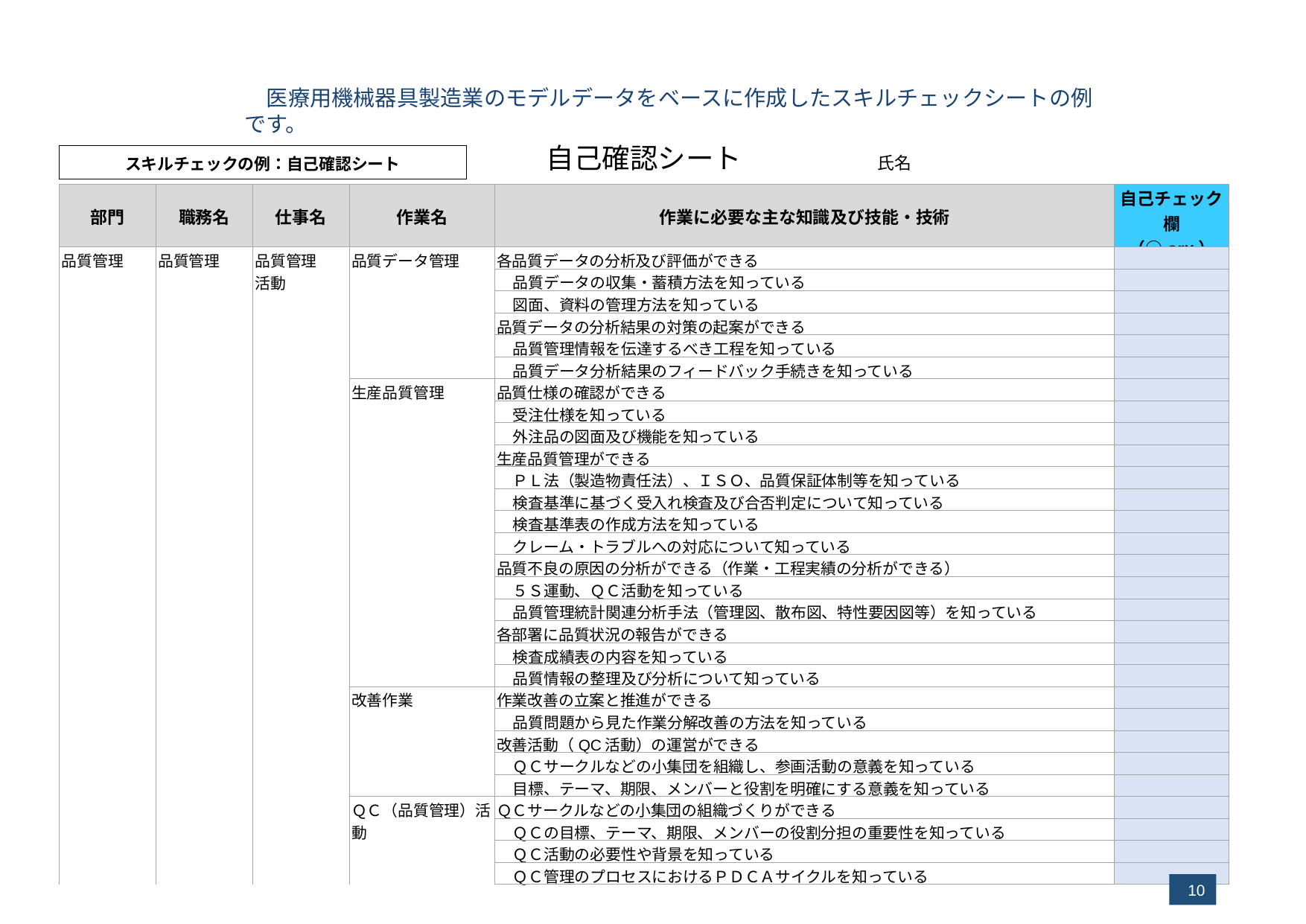

医療用機械器具製造業のモデルデータをベースに作成したスキルチェックシートの例です。
自己確認シート
スキルチェックの例：自己確認シート
氏名
| 部門 | 職務名 | 仕事名 | 作業名 | 作業に必要な主な知識及び技能・技術 | 自己チェック欄 （○or×） |
| --- | --- | --- | --- | --- | --- |
| 品質管理 | 品質管理 | 品質管理 活動 | 品質データ管理 | 各品質データの分析及び評価ができる |  |
|  |  |  |  | 品質データの収集・蓄積方法を知っている |  |
|  |  |  |  | 図面、資料の管理方法を知っている |  |
|  |  |  |  | 品質データの分析結果の対策の起案ができる |  |
|  |  |  |  | 品質管理情報を伝達するべき工程を知っている |  |
|  |  |  |  | 品質データ分析結果のフィードバック手続きを知っている |  |
|  |  |  | 生産品質管理 | 品質仕様の確認ができる |  |
|  |  |  |  | 受注仕様を知っている |  |
|  |  |  |  | 外注品の図面及び機能を知っている |  |
|  |  |  |  | 生産品質管理ができる |  |
|  |  |  |  | ＰＬ法（製造物責任法）、ＩＳＯ、品質保証体制等を知っている |  |
|  |  |  |  | 検査基準に基づく受入れ検査及び合否判定について知っている |  |
|  |  |  |  | 検査基準表の作成方法を知っている |  |
|  |  |  |  | クレーム・トラブルへの対応について知っている |  |
|  |  |  |  | 品質不良の原因の分析ができる（作業・工程実績の分析ができる） |  |
|  |  |  |  | ５Ｓ運動、ＱＣ活動を知っている |  |
|  |  |  |  | 品質管理統計関連分析手法（管理図、散布図、特性要因図等）を知っている |  |
|  |  |  |  | 各部署に品質状況の報告ができる |  |
|  |  |  |  | 検査成績表の内容を知っている |  |
|  |  |  |  | 品質情報の整理及び分析について知っている |  |
|  |  |  | 改善作業 | 作業改善の立案と推進ができる |  |
|  |  |  |  | 品質問題から見た作業分解改善の方法を知っている |  |
|  |  |  |  | 改善活動（QC活動）の運営ができる |  |
|  |  |  |  | ＱＣサークルなどの小集団を組織し、参画活動の意義を知っている |  |
|  |  |  |  | 目標、テーマ、期限、メンバーと役割を明確にする意義を知っている |  |
|  |  |  | ＱＣ（品質管理）活動 | ＱＣサークルなどの小集団の組織づくりができる |  |
|  |  |  |  | ＱＣの目標、テーマ、期限、メンバーの役割分担の重要性を知っている |  |
|  |  |  |  | ＱＣ活動の必要性や背景を知っている |  |
|  |  |  |  | ＱＣ管理のプロセスにおけるＰＤＣＡサイクルを知っている |  |
10